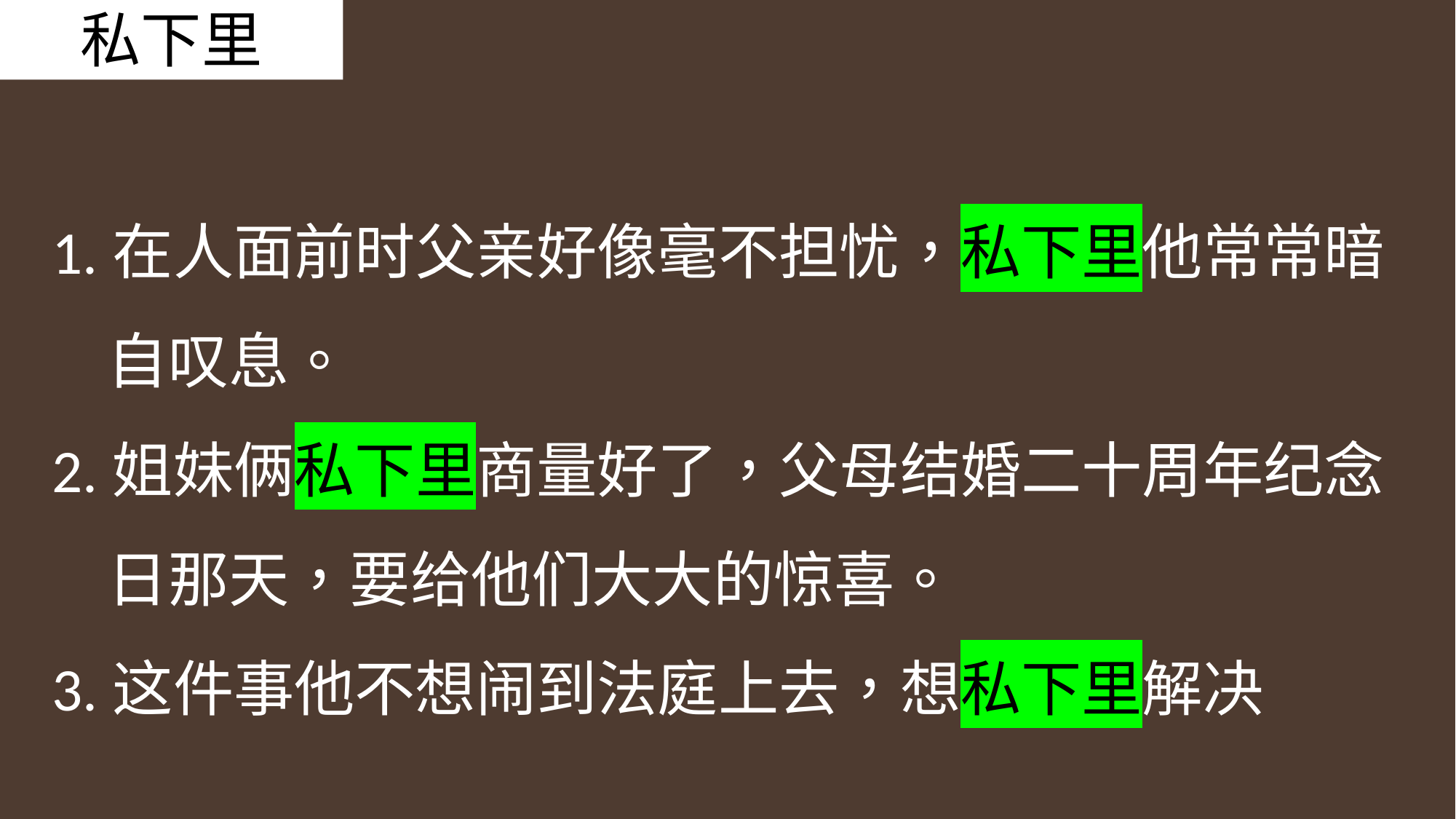

私下里
1.在人面前时父亲好像毫不担忧，私下里他常常暗
   自叹息。
2.姐妹俩私下里商量好了，父母结婚二十周年纪念
   日那天，要给他们大大的惊喜。
3.这件事他不想闹到法庭上去，想私下里解决